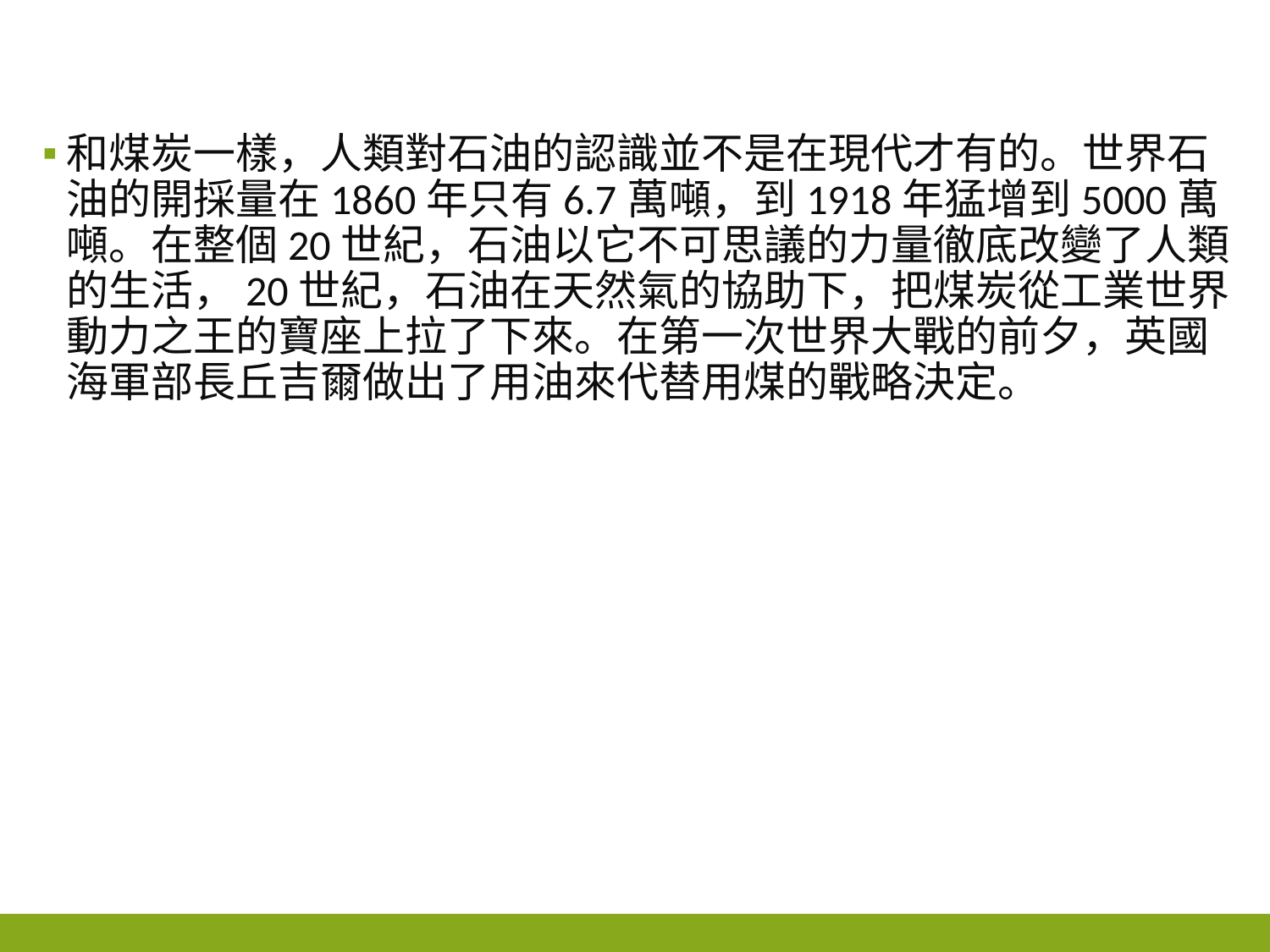

#
和煤炭一樣，人類對石油的認識並不是在現代才有的。世界石油的開採量在1860年只有6.7萬噸，到1918年猛增到5000萬噸。在整個20世紀，石油以它不可思議的力量徹底改變了人類的生活，20世紀，石油在天然氣的協助下，把煤炭從工業世界動力之王的寶座上拉了下來。在第一次世界大戰的前夕，英國海軍部長丘吉爾做出了用油來代替用煤的戰略決定。